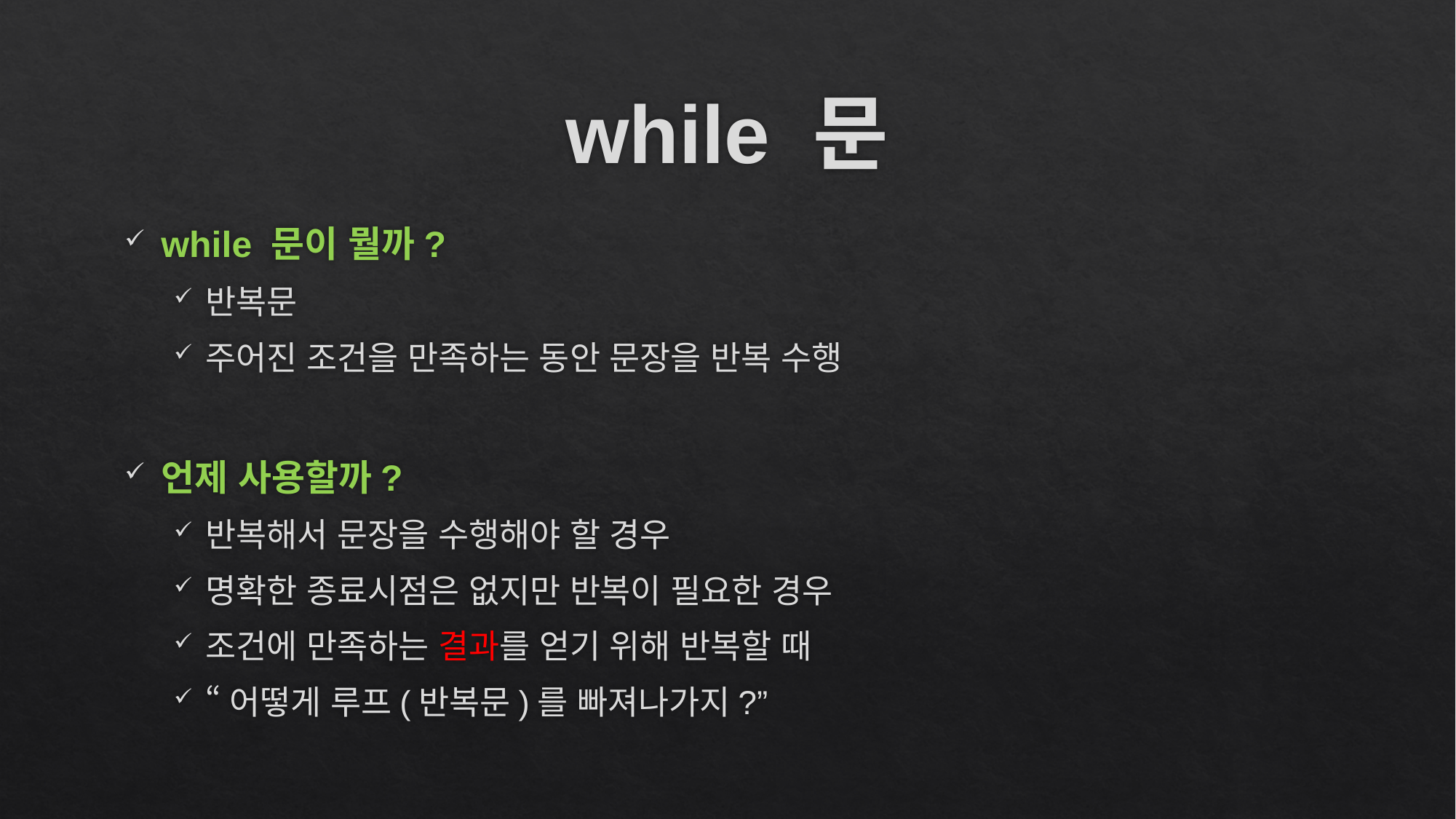

# while 문
while 문이 뭘까?
반복문
주어진 조건을 만족하는 동안 문장을 반복 수행

언제 사용할까?
반복해서 문장을 수행해야 할 경우
명확한 종료시점은 없지만 반복이 필요한 경우
조건에 만족하는 결과를 얻기 위해 반복할 때
“어떻게 루프(반복문)를 빠져나가지?”